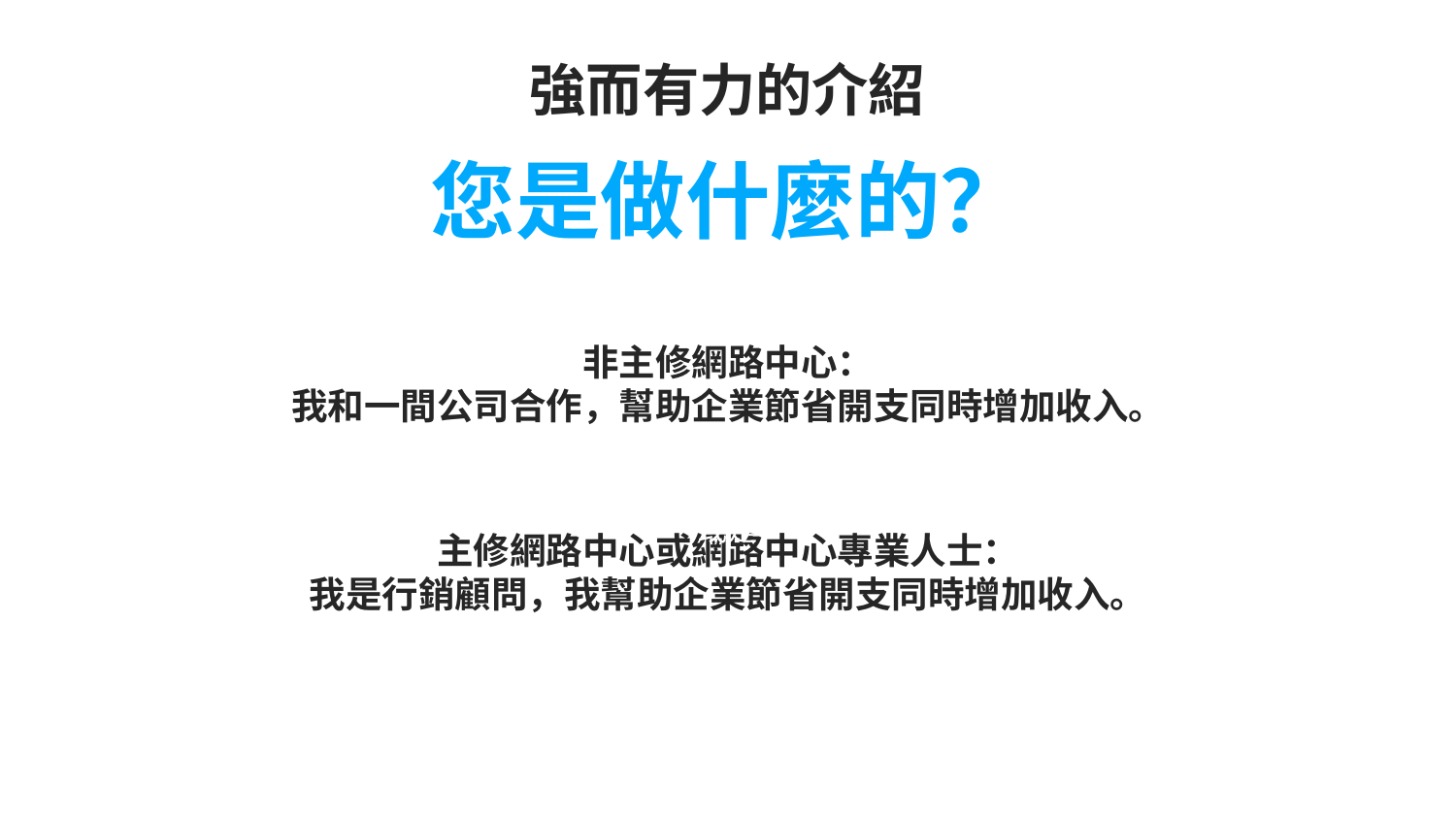

強而有力的介紹
您是做什麼的？
非主修網路中心：
我和一間公司合作，幫助企業節省開支同時增加收入。
或是
主修網路中心或網路中心專業人士：
我是行銷顧問，我幫助企業節省開支同時增加收入。